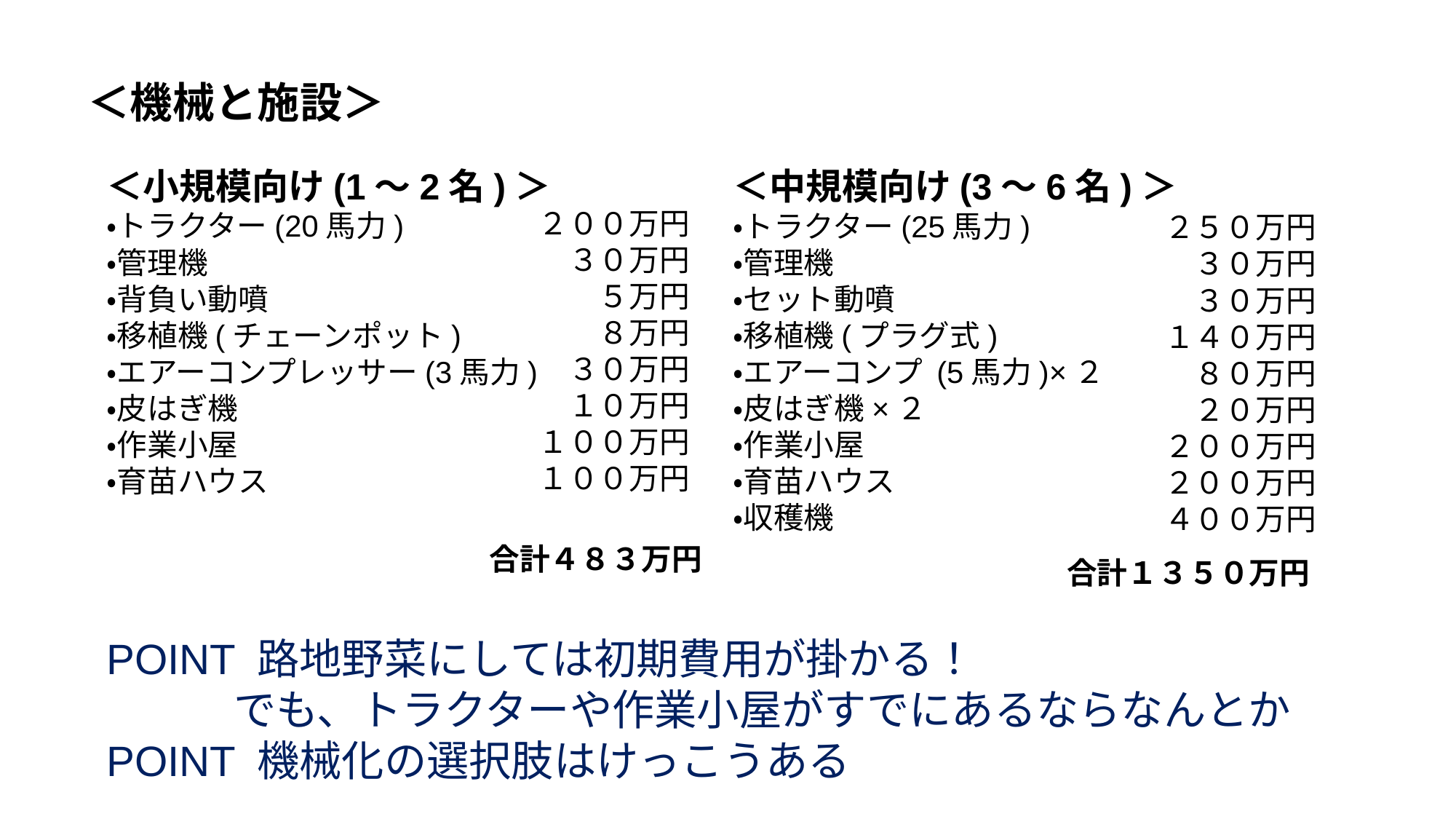

＜機械と施設＞
＜中規模向け(3～6名)＞
・トラクター(25馬力)
・管理機
・セット動噴
・移植機(プラグ式)
・エアーコンプ (5馬力)×２
・皮はぎ機×２
・作業小屋
・育苗ハウス
・収穫機
＜小規模向け(1～2名)＞
・トラクター(20馬力)
・管理機
・背負い動噴
・移植機(チェーンポット)
・エアーコンプレッサー(3馬力)
・皮はぎ機
・作業小屋
・育苗ハウス

２００万円
　３０万円
　　５万円
　　８万円
　３０万円
　１０万円
１００万円
１００万円

２５０万円
　３０万円
　３０万円
１４０万円
　８０万円
　２０万円
２００万円
２００万円
４００万円

合計４８３万円

合計１３５０万円
POINT 路地野菜にしては初期費用が掛かる！
　　　でも、トラクターや作業小屋がすでにあるならなんとか
POINT 機械化の選択肢はけっこうある